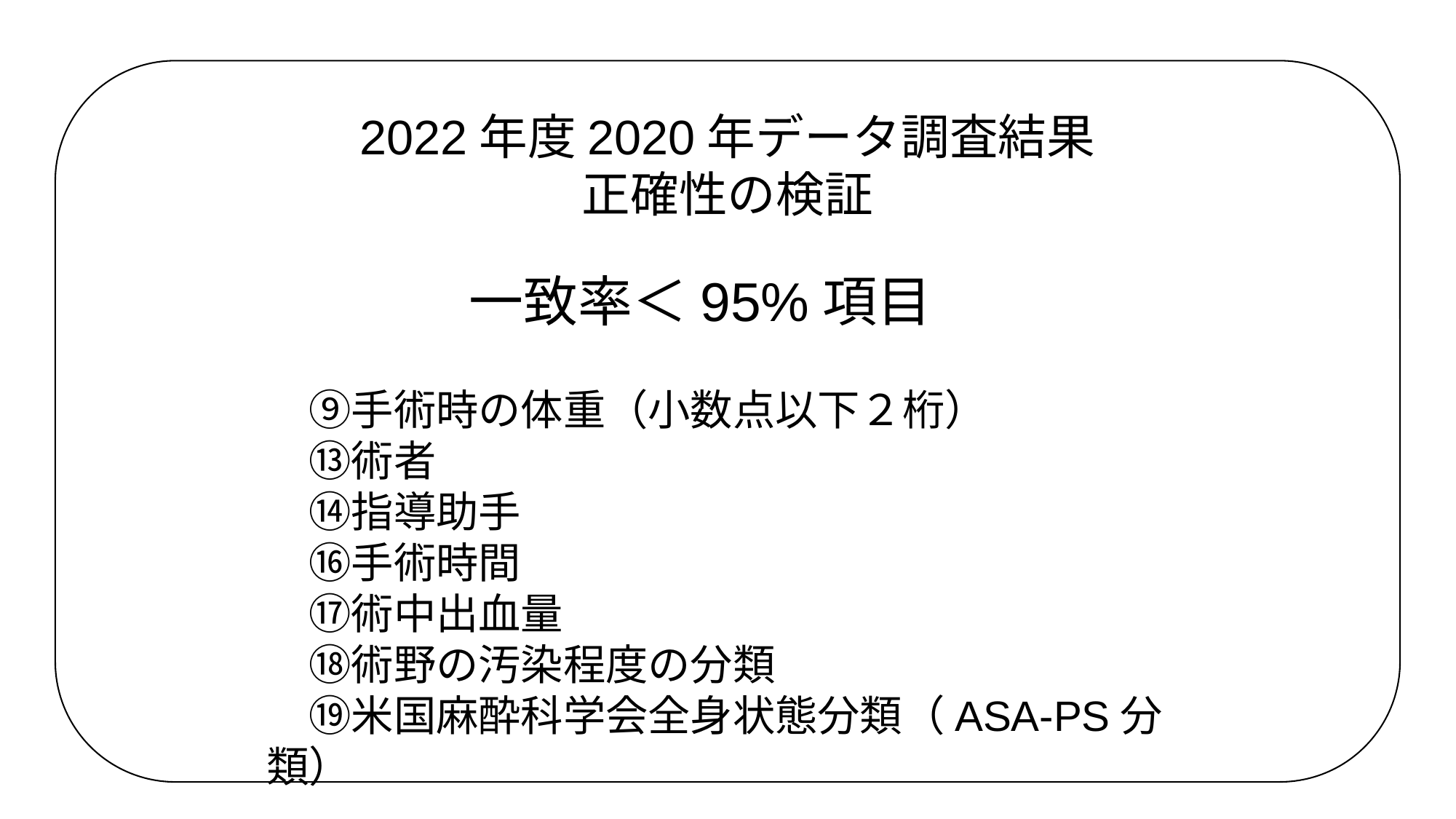

2022年度2020年データ調査結果
正確性の検証
一致率＜95%項目

　⑨手術時の体重（小数点以下２桁）
　⑬術者
　⑭指導助手
　⑯手術時間
　⑰術中出血量
　⑱術野の汚染程度の分類
　⑲米国麻酔科学会全身状態分類（ASA-PS分類）